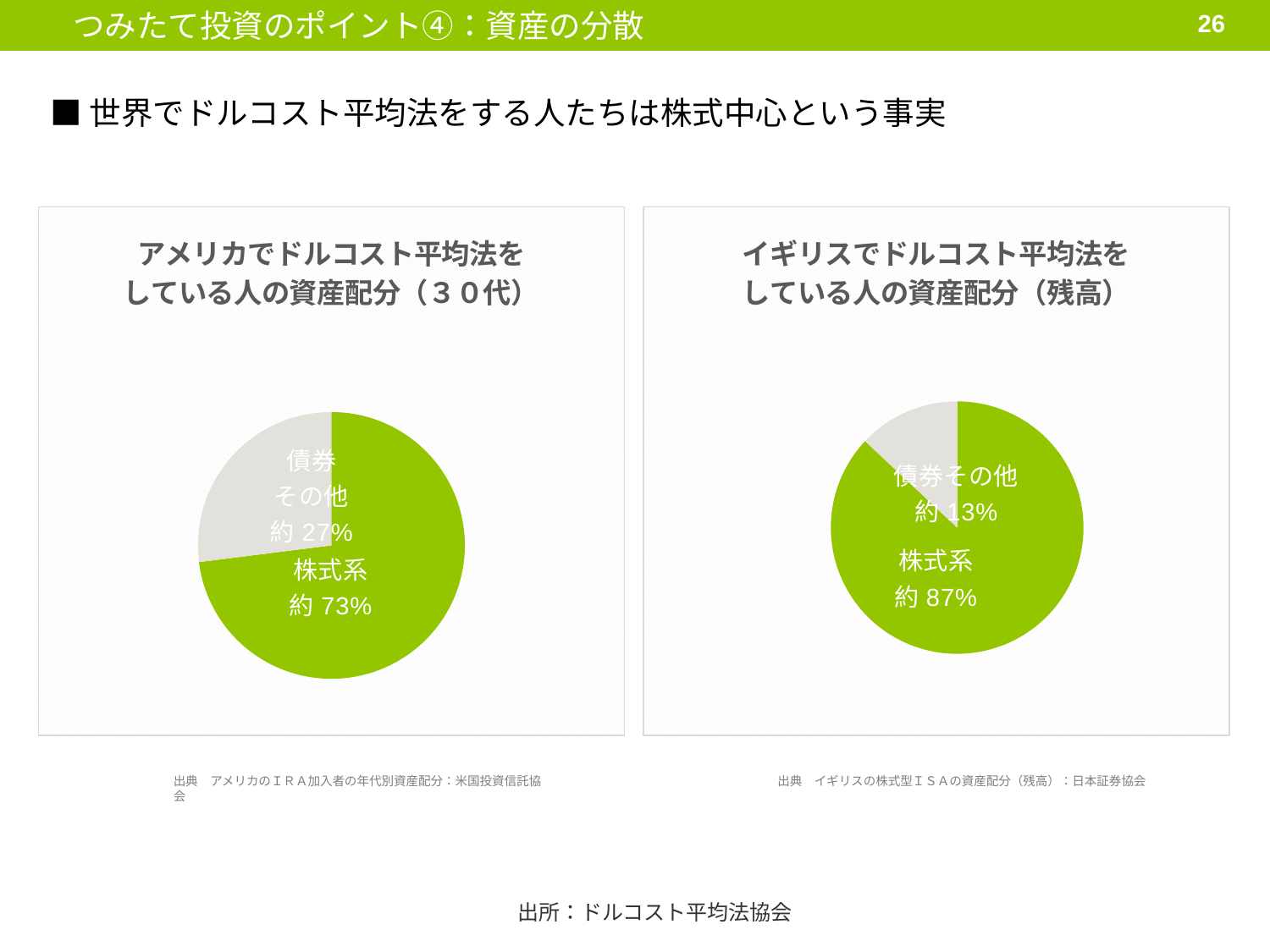

つみたて投資のポイント④：資産の分散
26
■世界でドルコスト平均法をする人たちは株式中心という事実

### Chart: アメリカでドルコスト平均法を
している人の資産配分（３０代）

| Category | アメリカで、ドルコスト平均法をしている人の資産配分（３０代） |
|---|---|
| 株式系 | 73.0 |
| 債券
その他 | 27.0 |

### Chart: イギリスでドルコスト平均法を
している人の資産配分（残高）

| Category | イギリスでドルコスト平均法をしている人の資産配分（３０代） |
|---|---|
| 株式系 | 87.0 |
| 債券その他 | 13.0 |
出典　アメリカのＩＲＡ加入者の年代別資産配分：米国投資信託協会
出典　イギリスの株式型ＩＳＡの資産配分（残高）：日本証券協会
出所：ドルコスト平均法協会